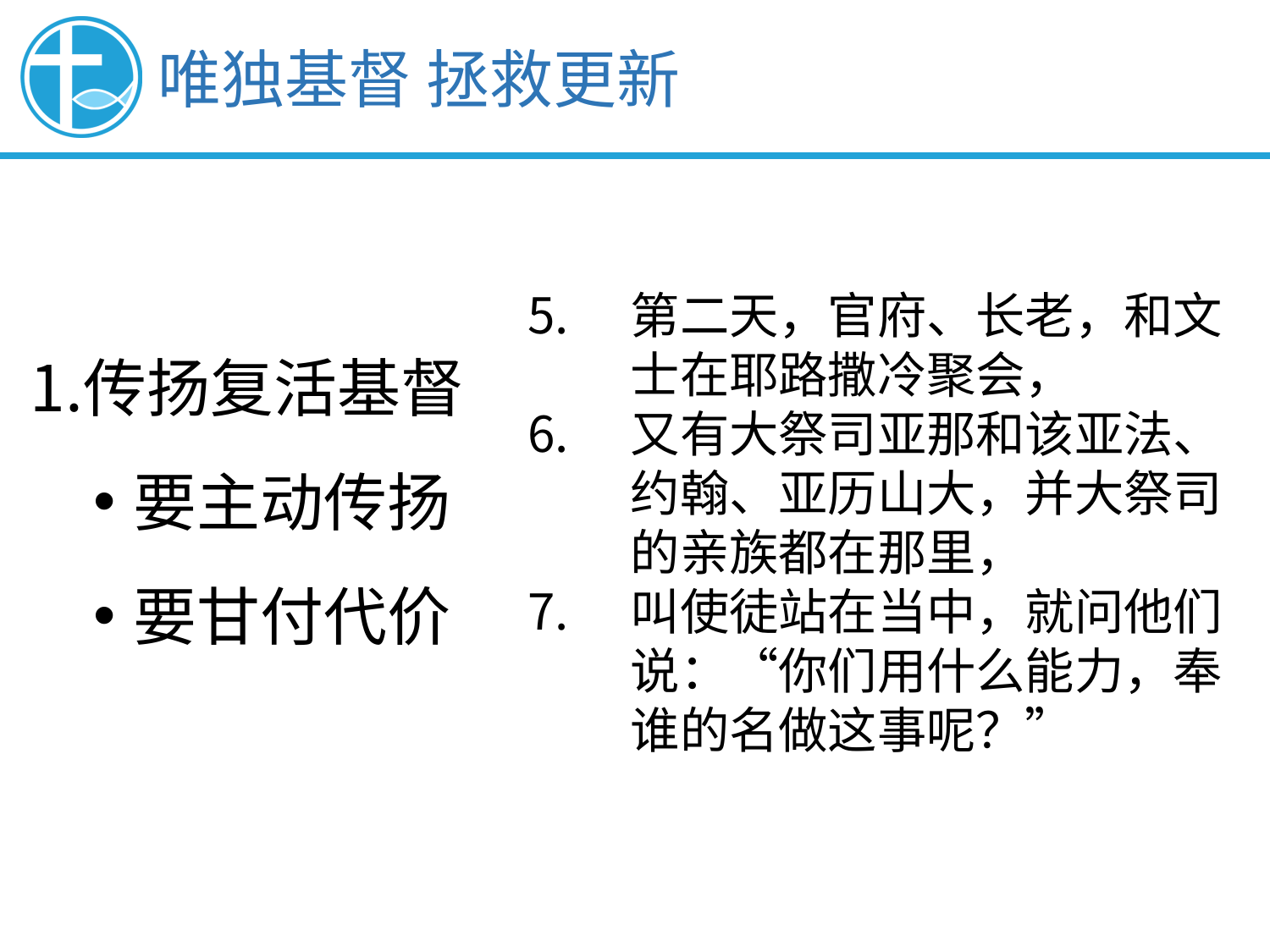

唯独基督 拯救更新
第二天，官府、长老，和文士在耶路撒冷聚会，
又有大祭司亚那和该亚法、约翰、亚历山大，并大祭司的亲族都在那里，
叫使徒站在当中，就问他们说：“你们用什么能力，奉谁的名做这事呢？”

传扬复活基督
要主动传扬
要甘付代价